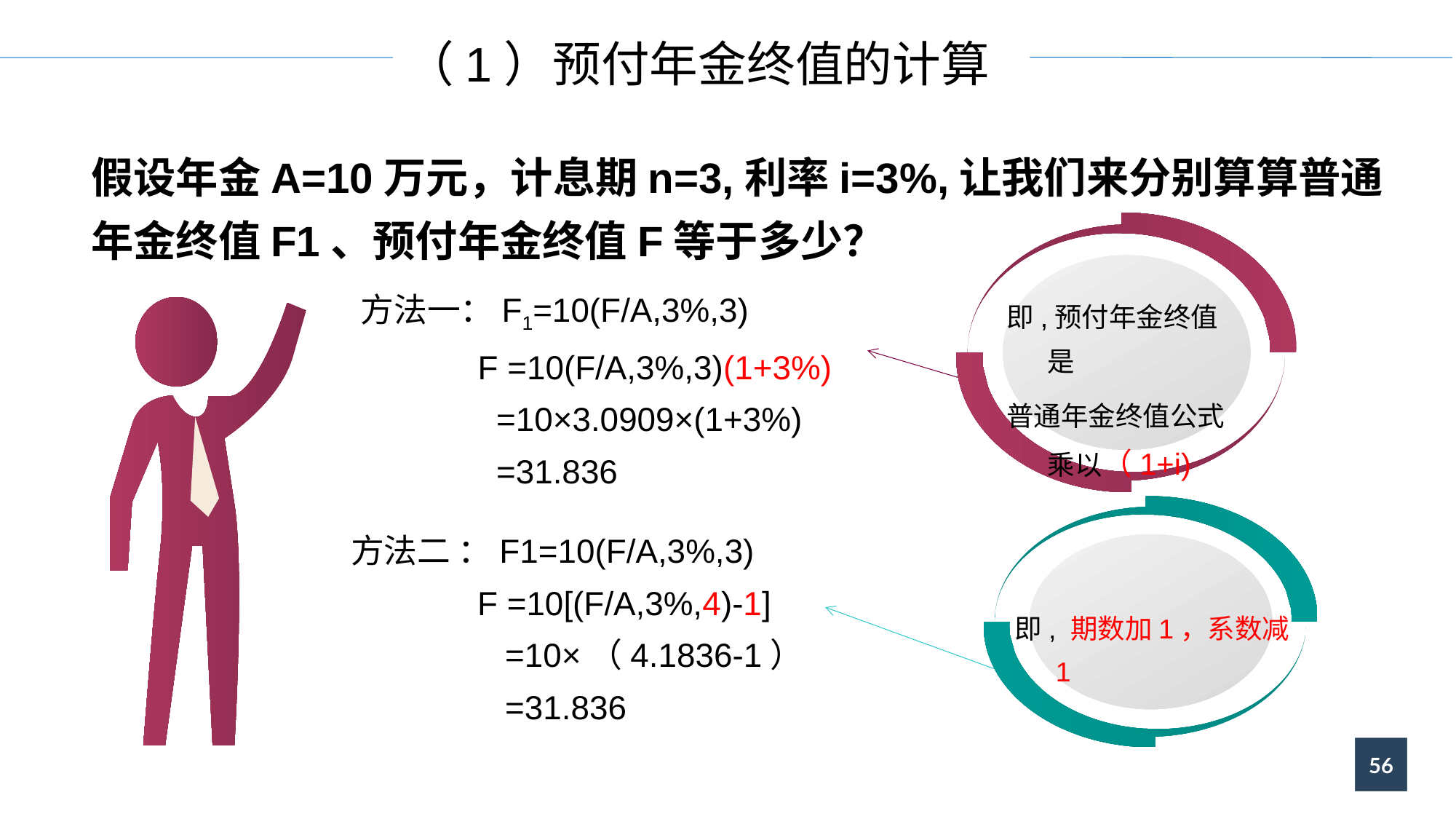

（1）预付年金终值的计算

假设年金A=10万元，计息期n=3,利率i=3%,让我们来分别算算普通年金终值F1、预付年金终值F等于多少？

 方法一：F1=10(F/A,3%,3)
              F =10(F/A,3%,3)(1+3%)
                =10×3.0909×(1+3%)
                =31.836
即,预付年金终值是
普通年金终值公式乘以（1+i)

 方法二 ：F1=10(F/A,3%,3)
               F =10[(F/A,3%,4)-1]
                  =10×（4.1836-1）
                  =31.836
即, 期数加1，系数减1
56